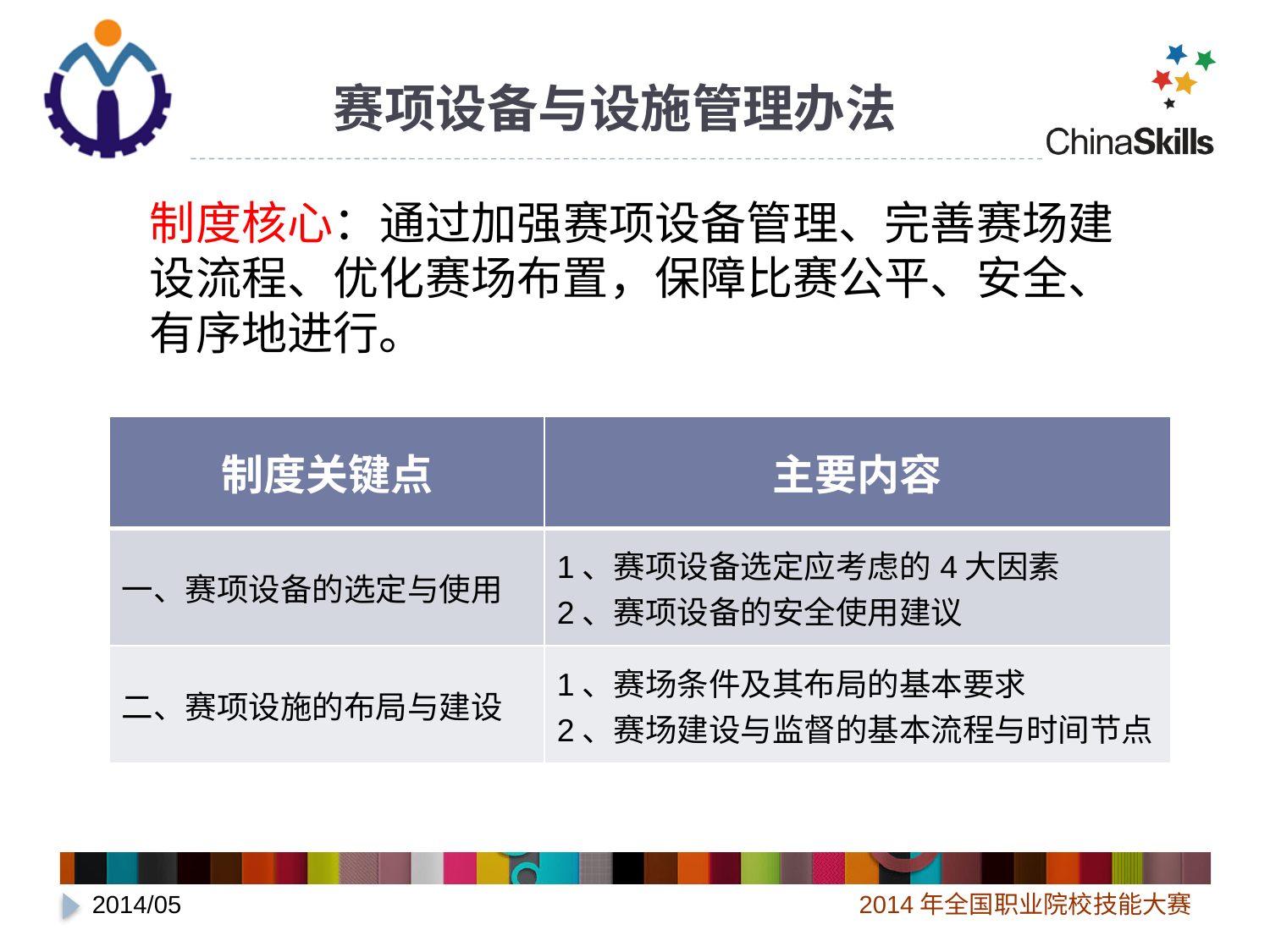

# 赛项设备与设施管理办法
制度核心：通过加强赛项设备管理、完善赛场建设流程、优化赛场布置，保障比赛公平、安全、有序地进行。

| 制度关键点 | 主要内容 |
| --- | --- |
| 一、赛项设备的选定与使用 | 1、赛项设备选定应考虑的4大因素 2、赛项设备的安全使用建议 |
| 二、赛项设施的布局与建设 | 1、赛场条件及其布局的基本要求 2、赛场建设与监督的基本流程与时间节点 |
2014/05
2014年全国职业院校技能大赛